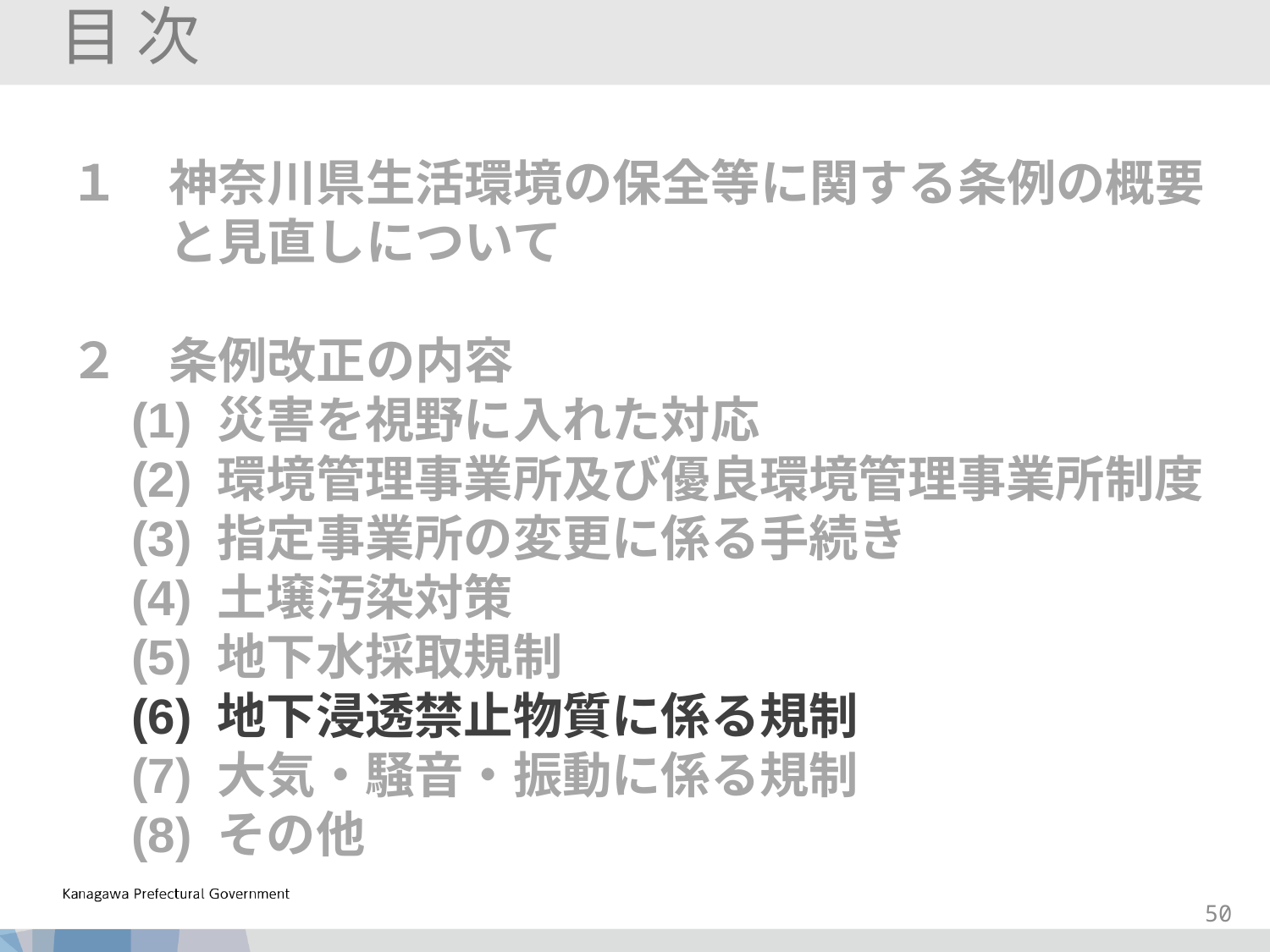

目 次
　１　神奈川県生活環境の保全等に関する条例の概要
　　　と見直しについて

　２　条例改正の内容
　　(1) 災害を視野に入れた対応
　　(2) 環境管理事業所及び優良環境管理事業所制度
　　(3) 指定事業所の変更に係る手続き
　　(4) 土壌汚染対策
　　(5) 地下水採取規制
　　(6) 地下浸透禁止物質に係る規制
　　(7) 大気・騒音・振動に係る規制
　　(8) その他

50